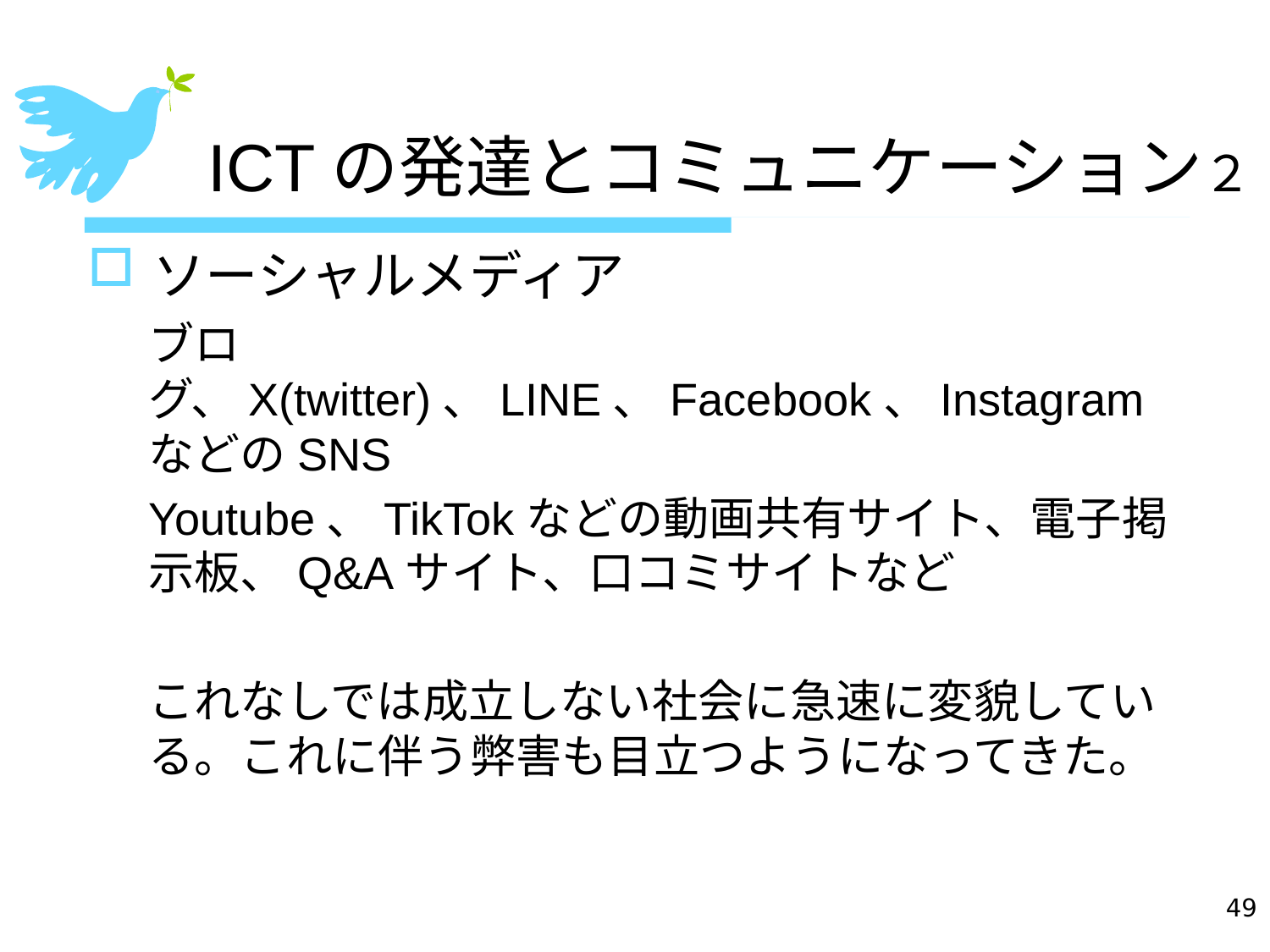

# ICTの発達とコミュニケーション２
ソーシャルメディア
ブログ、X(twitter)、LINE、Facebook、InstagramなどのSNS
Youtube、TikTokなどの動画共有サイト、電子掲示板、Q&Aサイト、口コミサイトなど

これなしでは成立しない社会に急速に変貌している。これに伴う弊害も目立つようになってきた。

49